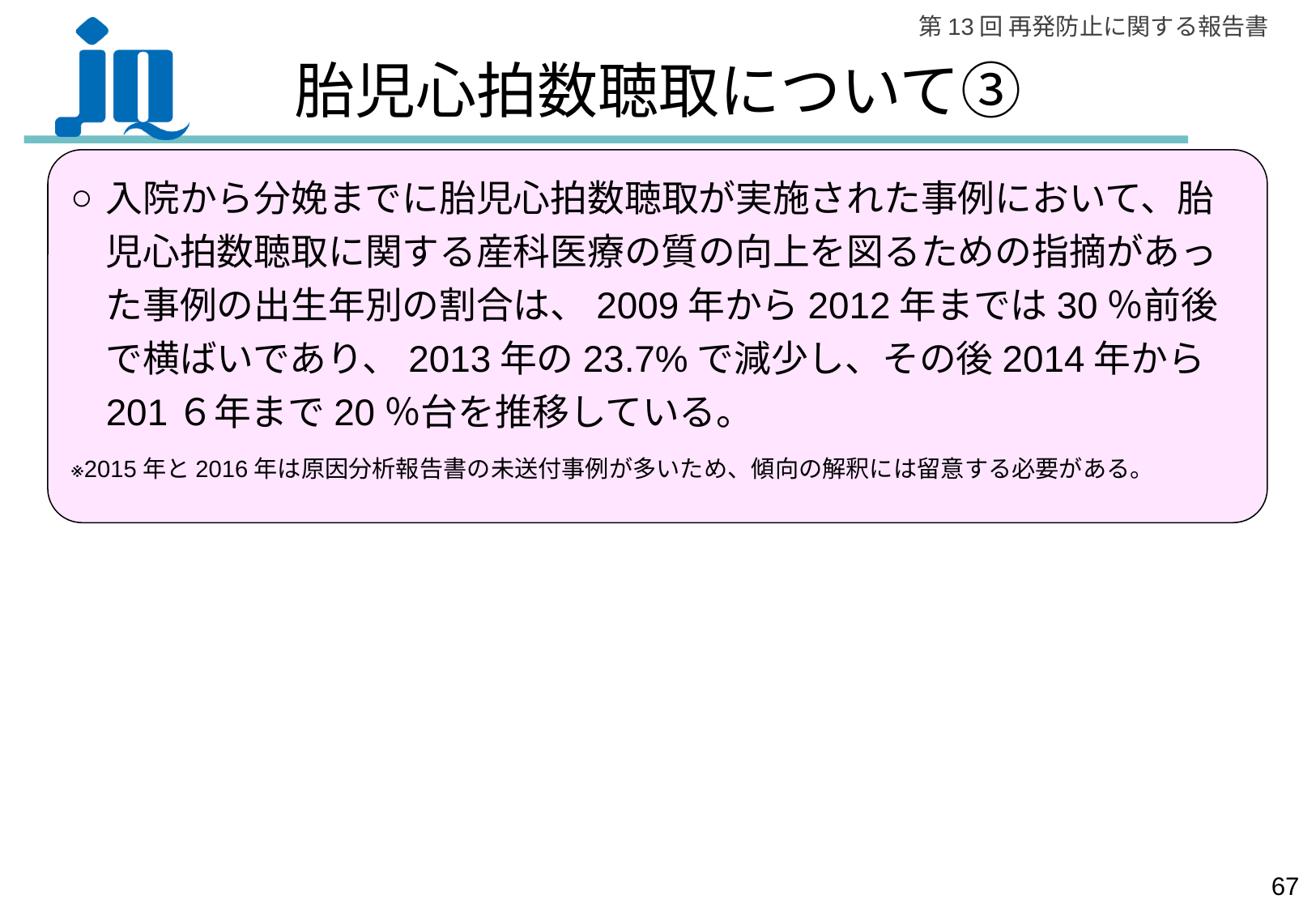

# 胎児心拍数聴取について③
入院から分娩までに胎児心拍数聴取が実施された事例において、胎児心拍数聴取に関する産科医療の質の向上を図るための指摘があった事例の出生年別の割合は、2009年から2012年までは30％前後で横ばいであり、2013年の23.7%で減少し、その後2014年から201６年まで20％台を推移している。
※2015年と2016年は原因分析報告書の未送付事例が多いため、傾向の解釈には留意する必要がある。

67